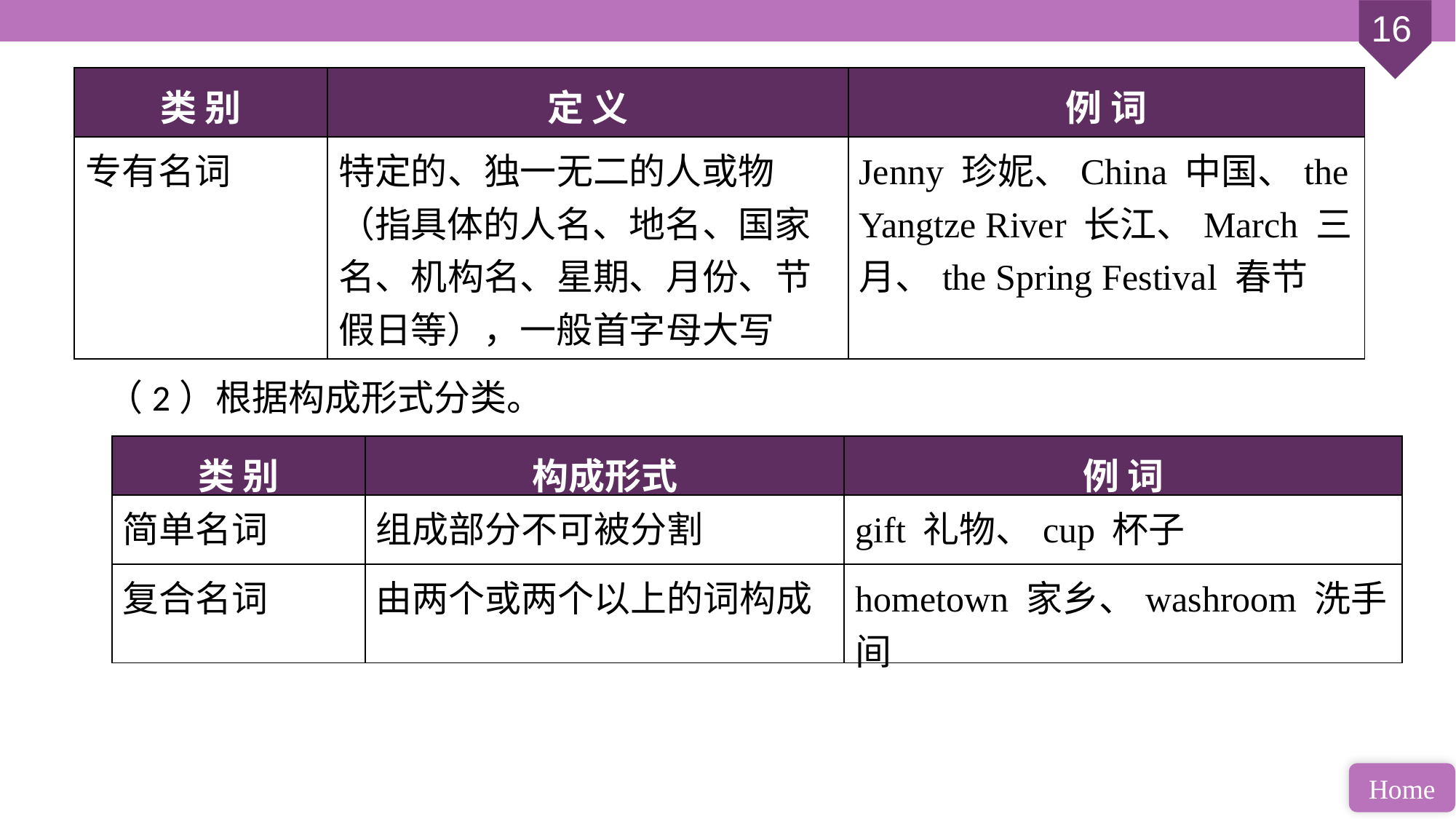

| 类 别 | 定 义 | 例 词 |
| --- | --- | --- |
| 专有名词 | 特定的、独一无二的人或物（指具体的人名、地名、国家名、机构名、星期、月份、节假日等），一般首字母大写 | Jenny 珍妮、China 中国、the Yangtze River 长江、March 三月、the Spring Festival 春节 |
（2）根据构成形式分类。
| 类 别 | 构成形式 | 例 词 |
| --- | --- | --- |
| 简单名词 | 组成部分不可被分割 | gift 礼物、cup 杯子 |
| 复合名词 | 由两个或两个以上的词构成 | hometown 家乡、washroom 洗手间 |